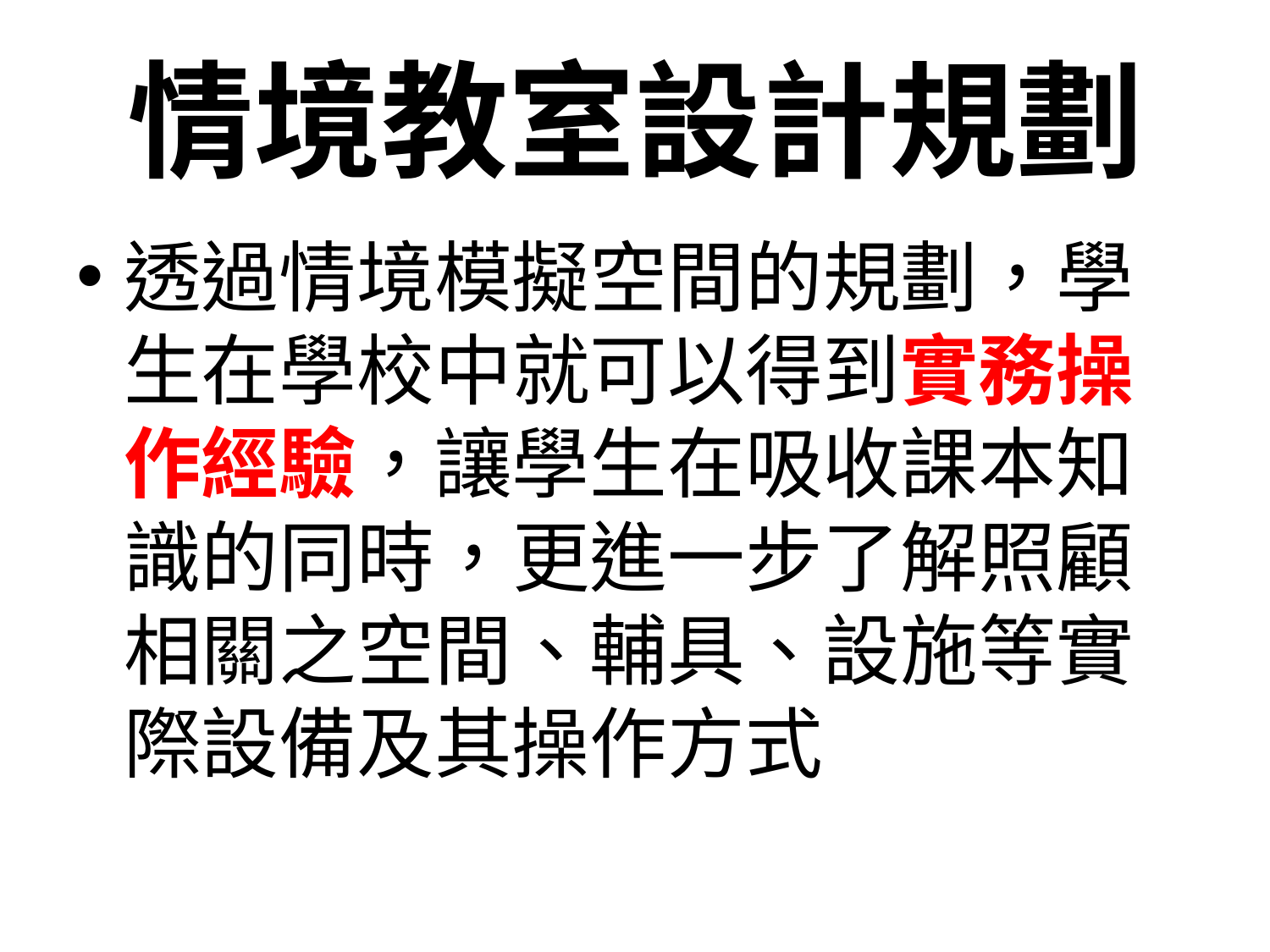

# 情境教室設計規劃
透過情境模擬空間的規劃，學生在學校中就可以得到實務操作經驗，讓學生在吸收課本知識的同時，更進一步了解照顧相關之空間、輔具、設施等實際設備及其操作方式